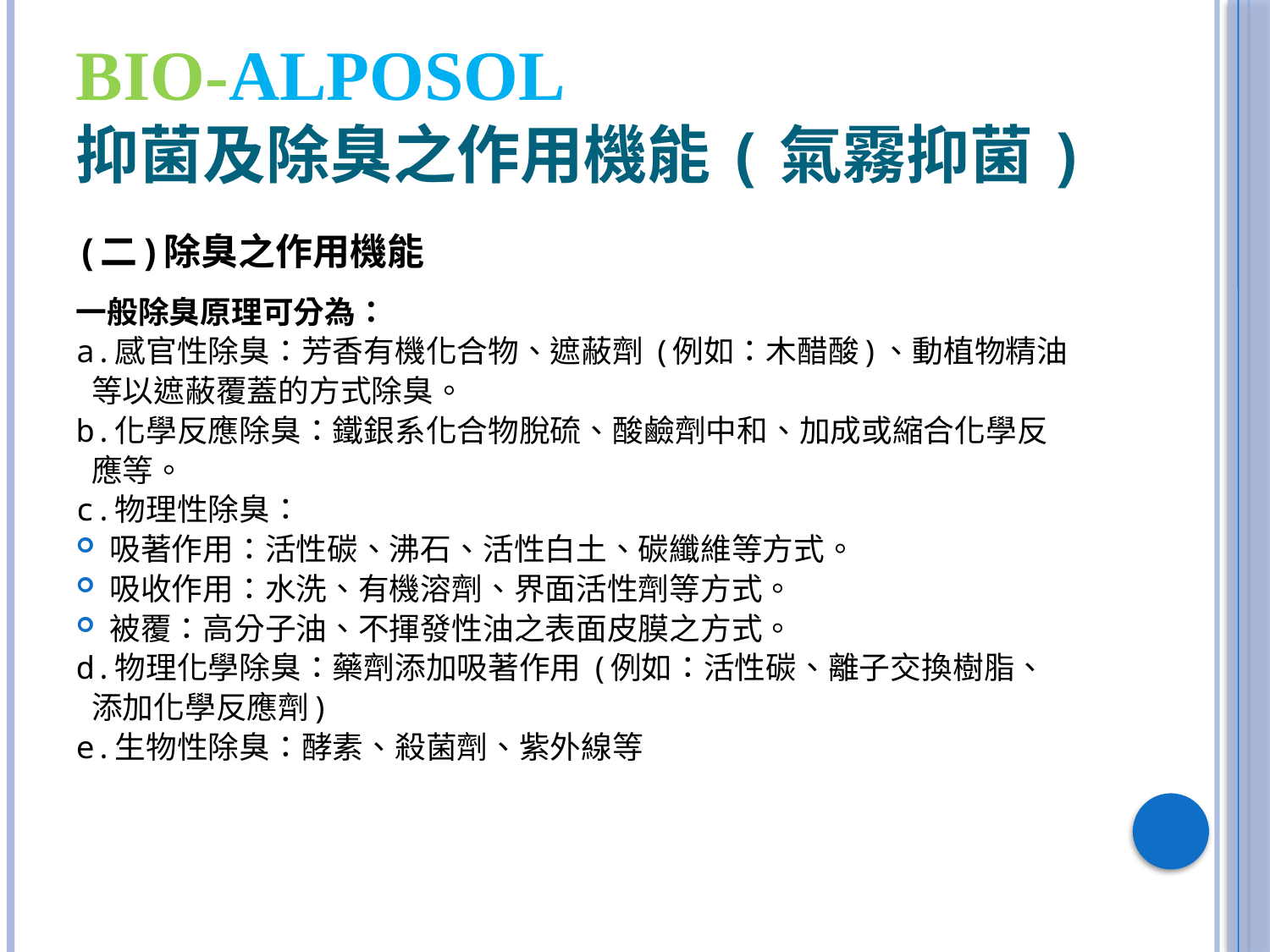

# BIO-ALPOSOL 抑菌及除臭之作用機能(氣霧抑菌)
(二)除臭之作用機能

一般除臭原理可分為：
a.感官性除臭：芳香有機化合物、遮蔽劑 (例如：木醋酸)、動植物精油
  等以遮蔽覆蓋的方式除臭。
b.化學反應除臭：鐵銀系化合物脫硫、酸鹼劑中和、加成或縮合化學反
  應等。
c.物理性除臭：
吸著作用：活性碳、沸石、活性白土、碳纖維等方式。
吸收作用：水洗、有機溶劑、界面活性劑等方式。
被覆：高分子油、不揮發性油之表面皮膜之方式。
d.物理化學除臭：藥劑添加吸著作用 (例如：活性碳、離子交換樹脂、
  添加化學反應劑)
e.生物性除臭：酵素、殺菌劑、紫外線等